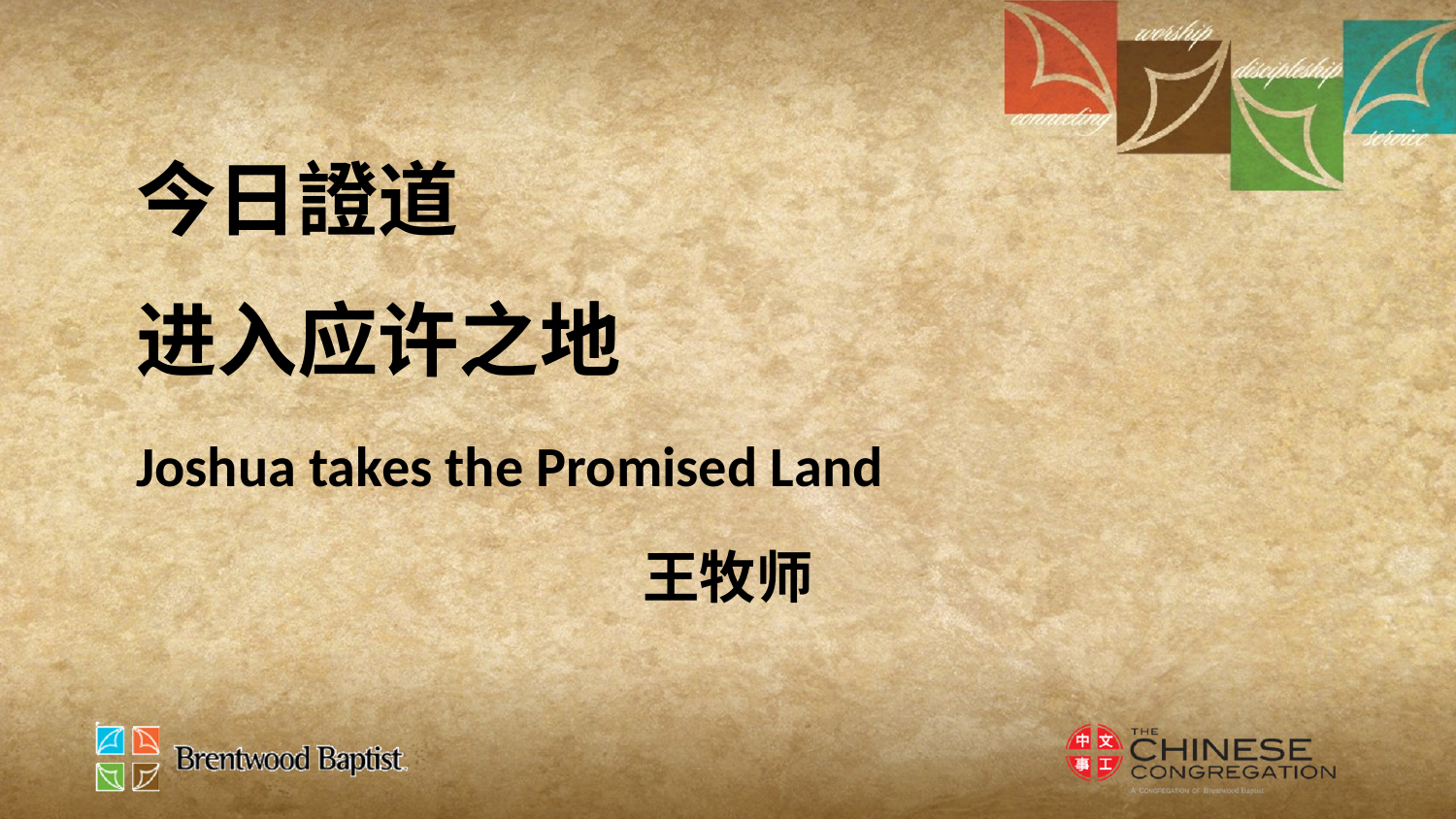

今日證道

进入应许之地

Joshua takes the Promised Land

王牧师